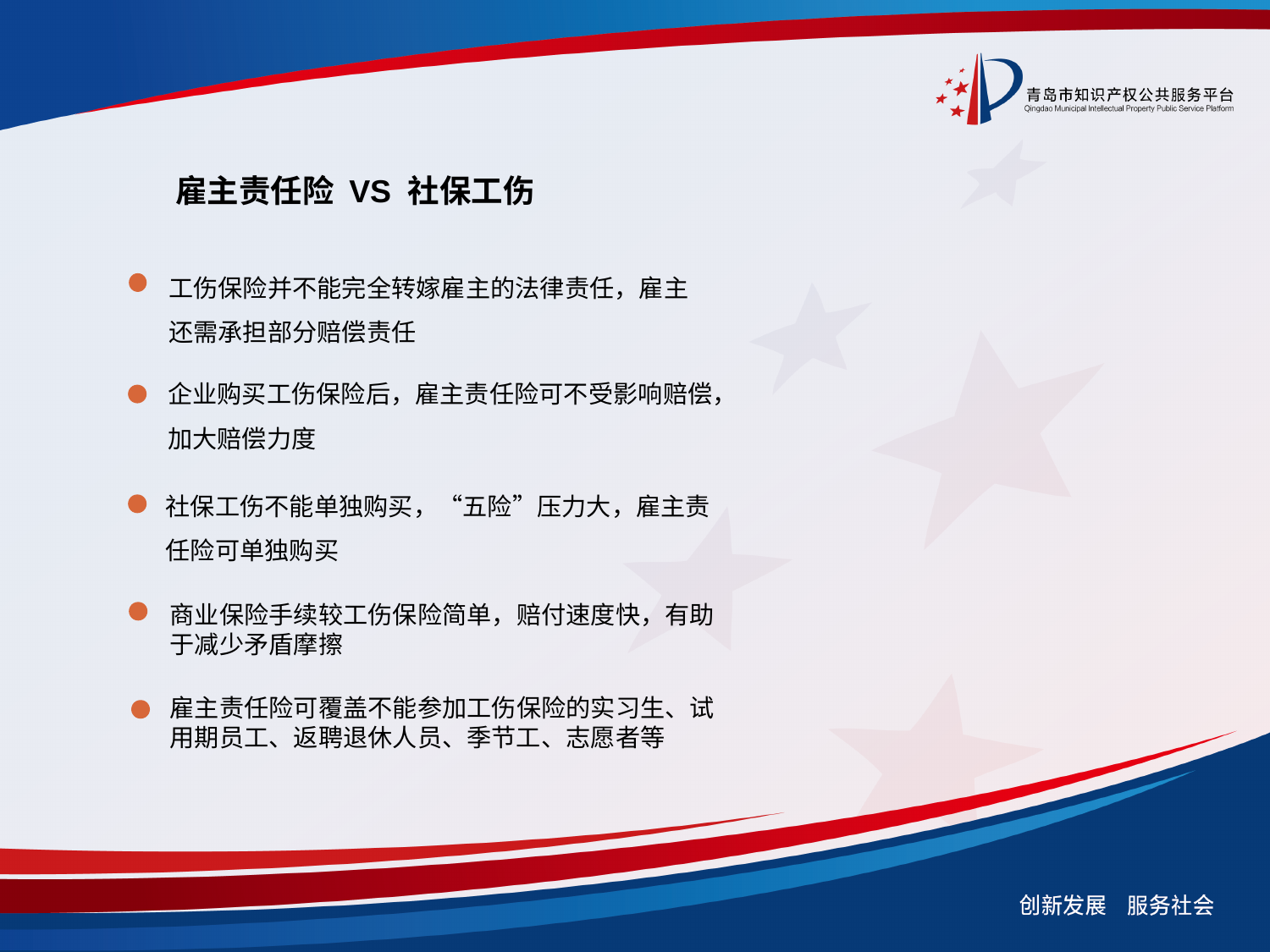

雇主责任险 VS 社保工伤
工伤保险并不能完全转嫁雇主的法律责任，雇主还需承担部分赔偿责任

企业购买工伤保险后，雇主责任险可不受影响赔偿，加大赔偿力度

社保工伤不能单独购买，“五险”压力大，雇主责任险可单独购买

商业保险手续较工伤保险简单，赔付速度快，有助于减少矛盾摩擦

雇主责任险可覆盖不能参加工伤保险的实习生、试用期员工、返聘退休人员、季节工、志愿者等